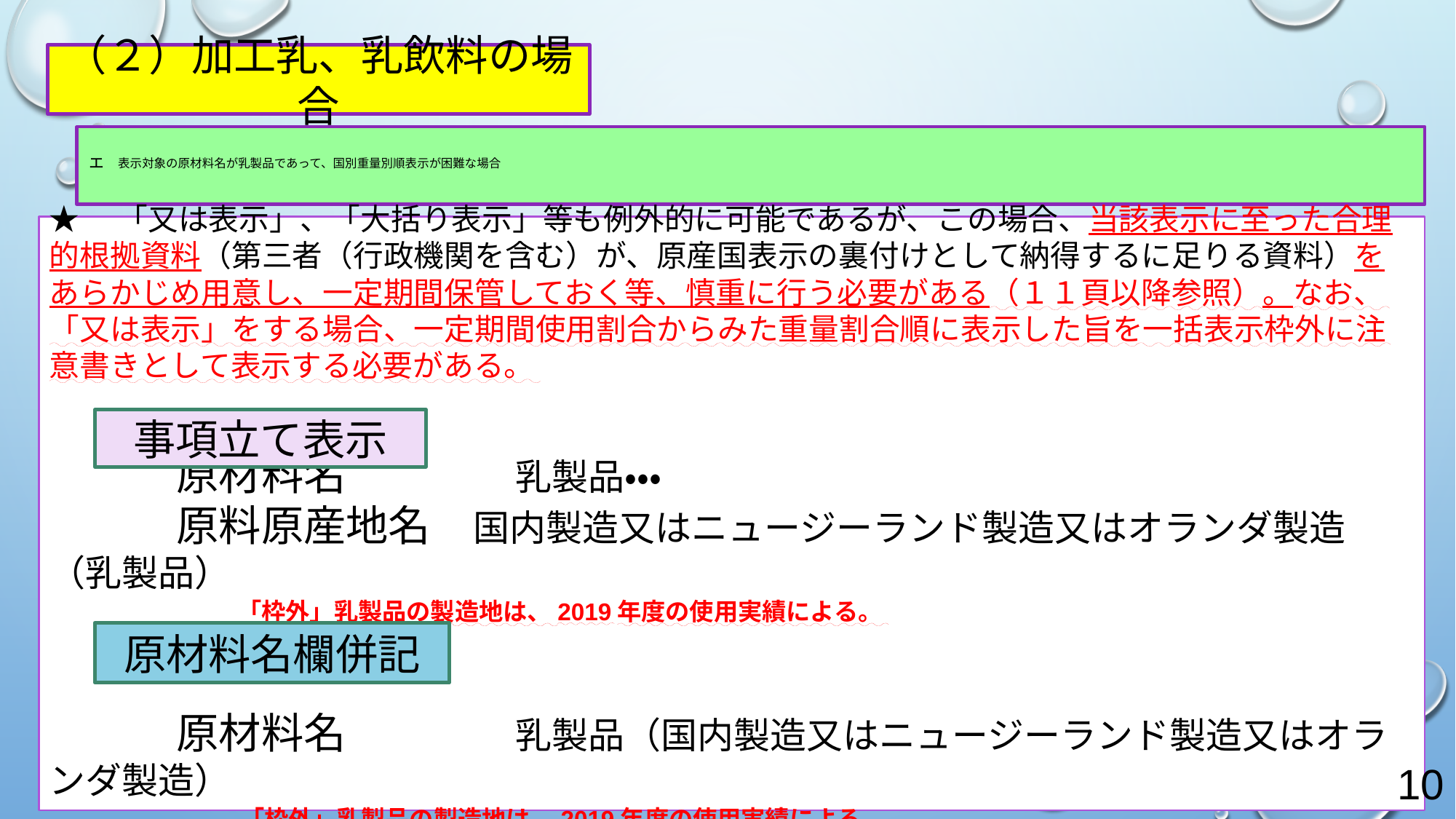

（２）加工乳、乳飲料の場合
# ェ　表示対象の原材料名が乳製品であって、国別重量別順表示が困難な場合

★　「又は表示」、「大括り表示」等も例外的に可能であるが、この場合、当該表示に至った合理的根拠資料（第三者（行政機関を含む）が、原産国表示の裏付けとして納得するに足りる資料）をあらかじめ用意し、一定期間保管しておく等、慎重に行う必要がある（１１頁以降参照）。なお、「又は表示」をする場合、一定期間使用割合からみた重量割合順に表示した旨を一括表示枠外に注意書きとして表示する必要がある。

　　　原材料名　　　　乳製品・・・
　　　原料原産地名　国内製造又はニュージーランド製造又はオランダ製造（乳製品）
　　　　　　　「枠外」乳製品の製造地は、2019年度の使用実績による。

　　　原材料名　　　　乳製品（国内製造又はニュージーランド製造又はオランダ製造）
　　　　　　　「枠外」乳製品の製造地は、2019年度の使用実績による。

事項立て表示
原材料名欄併記
10